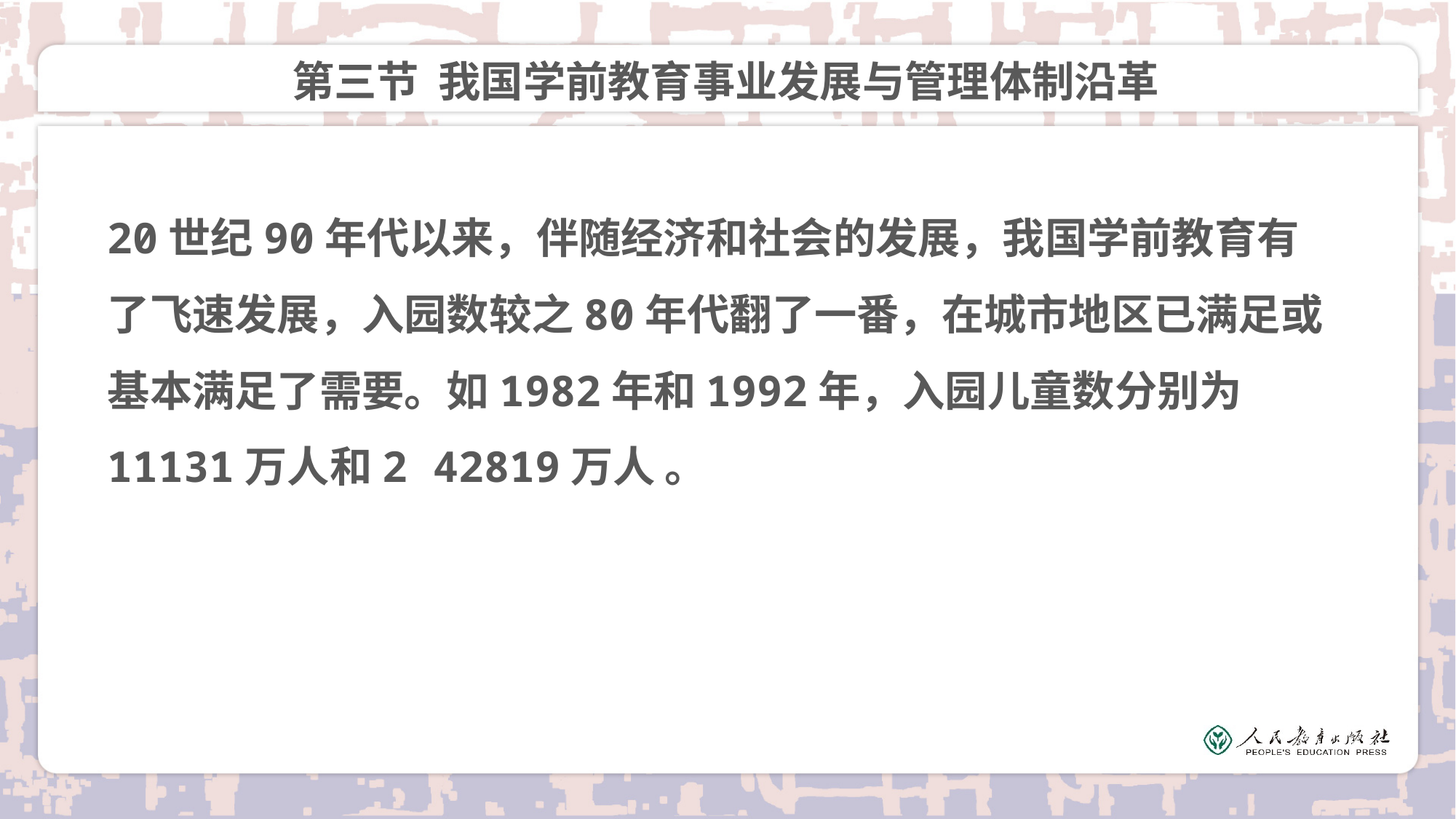

# 第三节  我国学前教育事业发展与管理体制沿革
20世纪90年代以来，伴随经济和社会的发展，我国学前教育有了飞速发展，入园数较之80年代翻了一番，在城市地区已满足或基本满足了需要。如1982年和1992年，入园儿童数分别为11131万人和2 42819万人 。